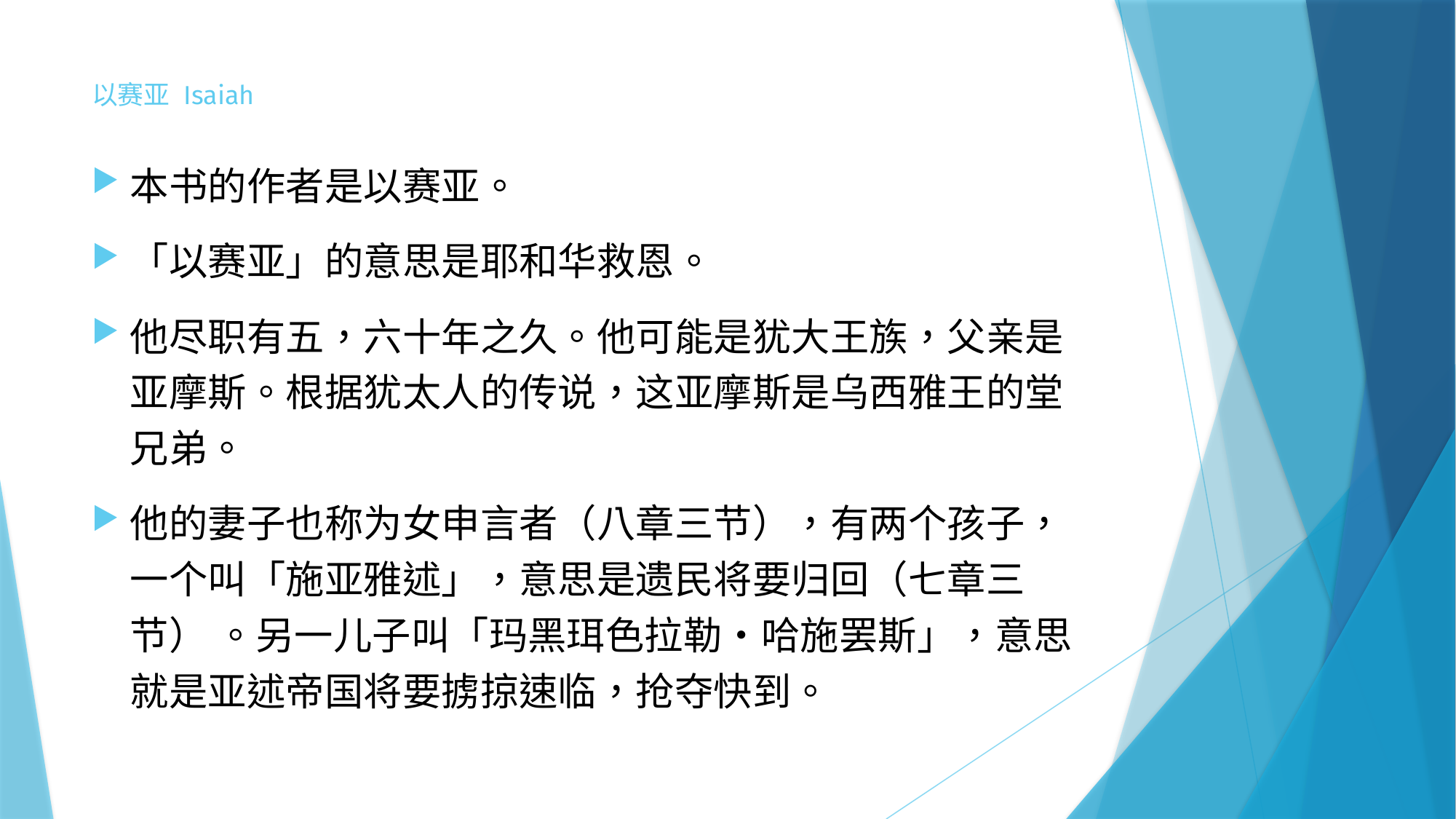

# 以赛亚  Isaiah
本书的作者是以赛亚。
「以赛亚」的意思是耶和华救恩。
他尽职有五，六十年之久。他可能是犹大王族，父亲是亚摩斯。根据犹太人的传说，这亚摩斯是乌西雅王的堂兄弟。
他的妻子也称为女申言者（八章三节），有两个孩子，一个叫「施亚雅述」，意思是遗民将要归回（七章三节） 。另一儿子叫「玛黑珥色拉勒・哈施罢斯」，意思就是亚述帝国将要掳掠速临，抢夺快到。